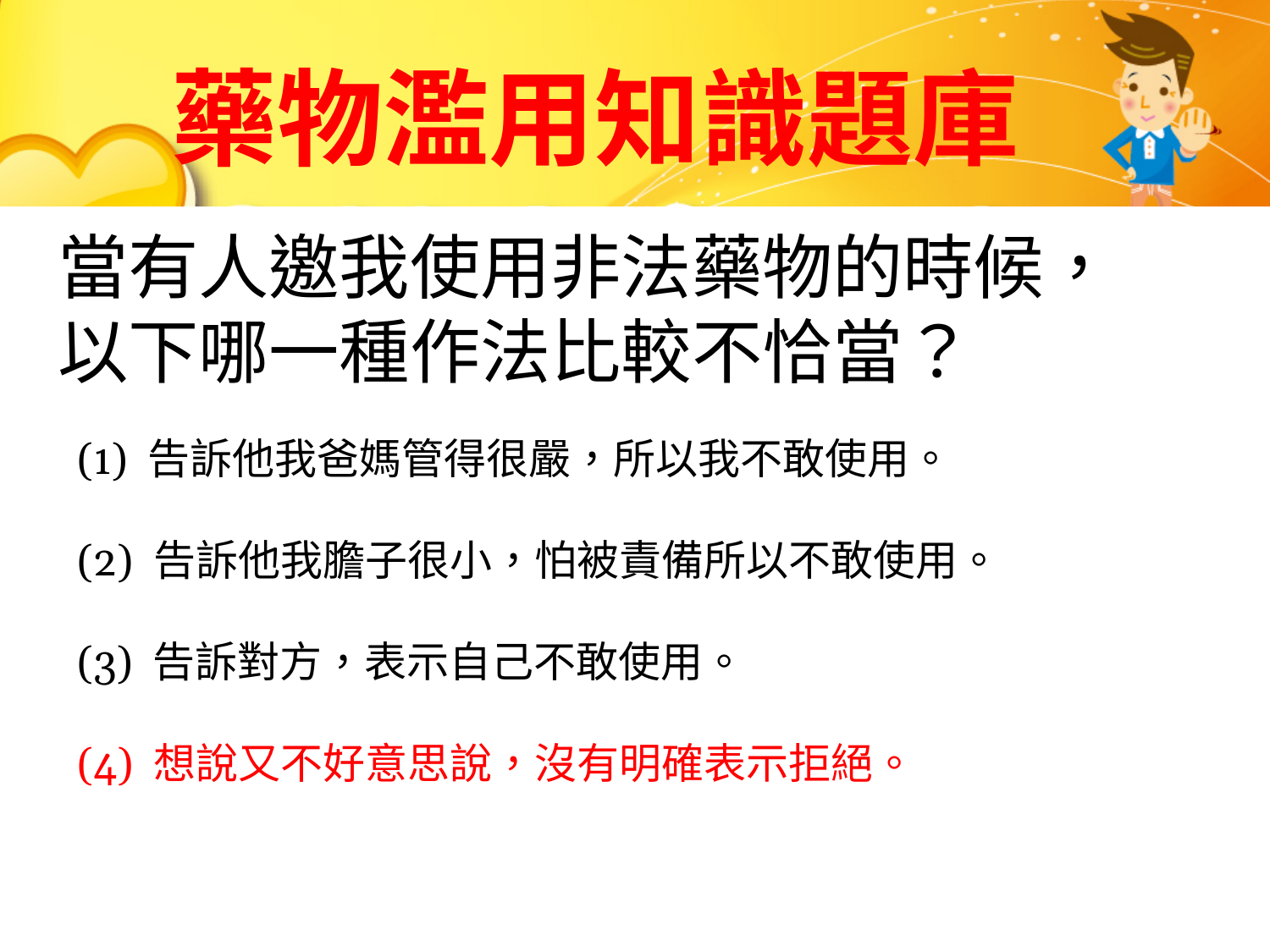

藥物濫用知識題庫
# 當有人邀我使用非法藥物的時候，以下哪一種作法比較不恰當？
(1) 告訴他我爸媽管得很嚴，所以我不敢使用。

(2) 告訴他我膽子很小，怕被責備所以不敢使用。

(3) 告訴對方，表示自己不敢使用。

(4) 想說又不好意思說，沒有明確表示拒絕。